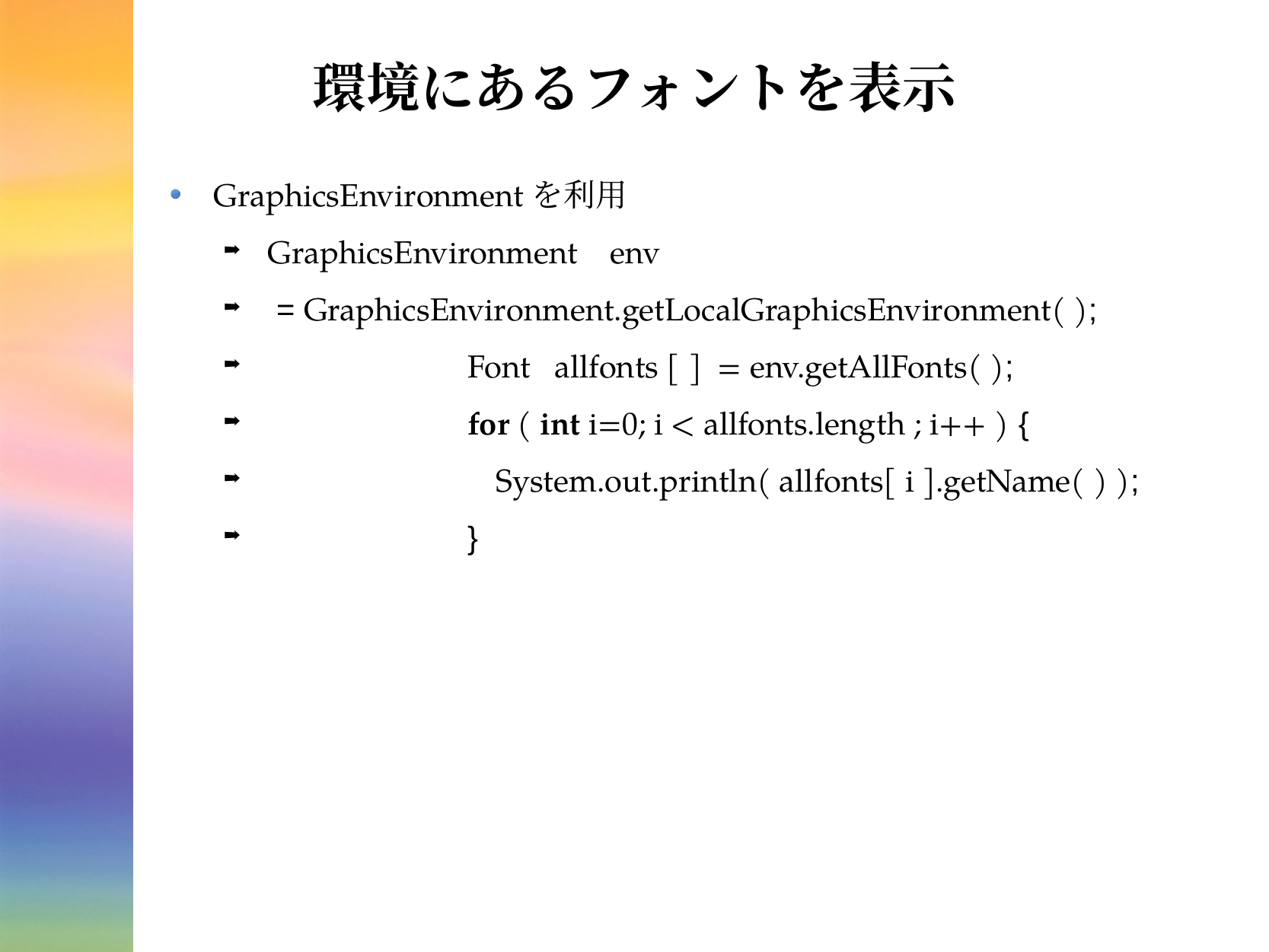

# 環境にあるフォントを表示
GraphicsEnvironmentを利用
GraphicsEnvironment    env
 = GraphicsEnvironment.getLocalGraphicsEnvironment( );
	Font   allfonts [ ]  = env.getAllFonts( );
	for ( int i=0; i < allfonts.length ; i++ ) {
		System.out.println( allfonts[ i ].getName( ) );
	}